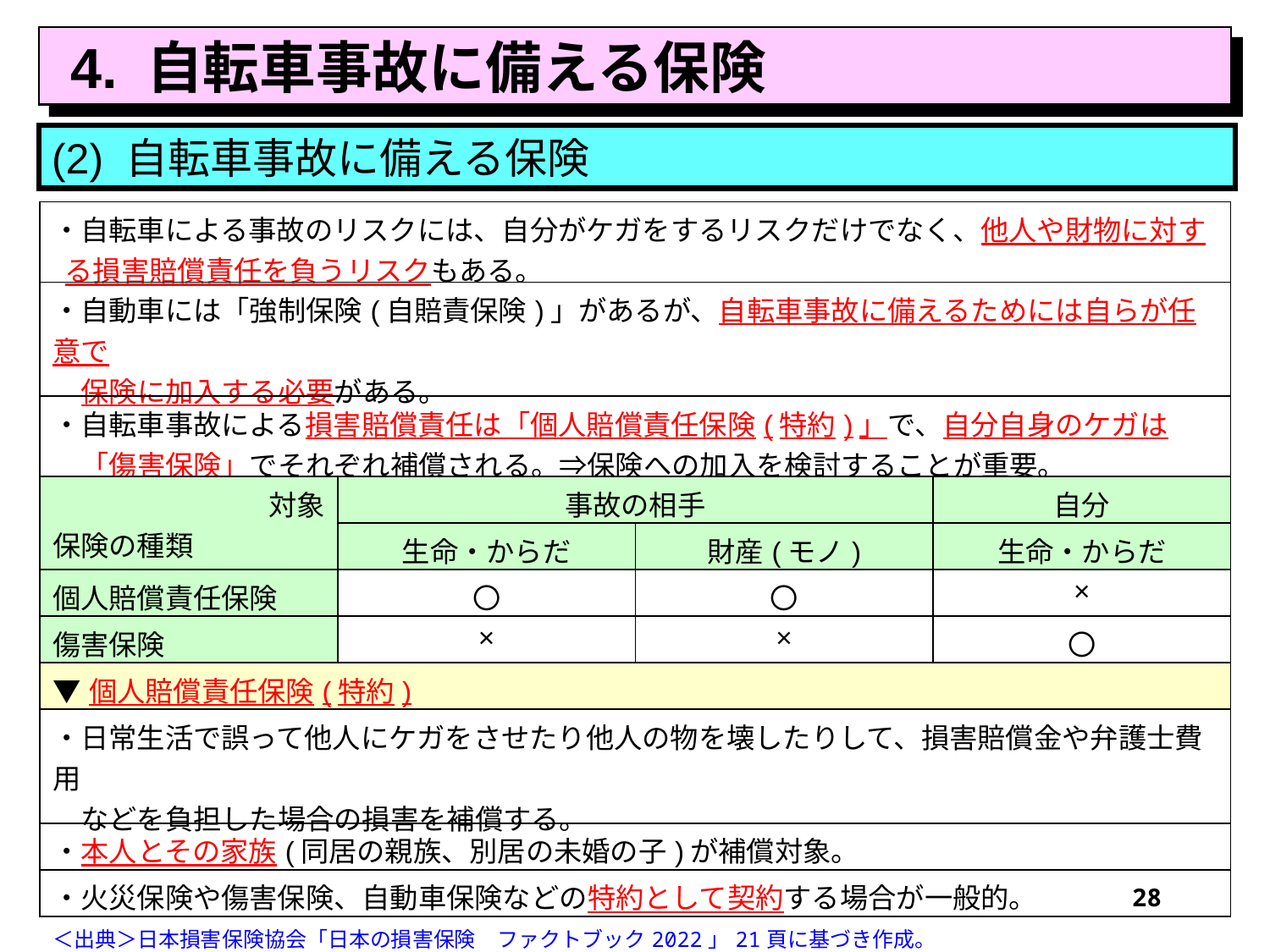

4. 自転車事故に備える保険
(2) 自転車事故に備える保険
| ・自転車による事故のリスクには、自分がケガをするリスクだけでなく、他人や財物に対する損害賠償責任を負うリスクもある。 |  |  |  |
| --- | --- | --- | --- |
| ・自動車には「強制保険(自賠責保険)」があるが、自転車事故に備えるためには自らが任意で 　保険に加入する必要がある。 |  |  |  |
| ・自転車事故による損害賠償責任は「個人賠償責任保険(特約)」で、自分自身のケガは 　「傷害保険」でそれぞれ補償される。⇒保険への加入を検討することが重要。 |  |  |  |
| 対象 保険の種類 | 事故の相手 |  | 自分 |
|  | 生命・からだ | 財産(モノ) | 生命・からだ |
| 個人賠償責任保険 | 〇 | 〇 | × |
| 傷害保険 | × | × | 〇 |
| ▼個人賠償責任保険(特約) |  |  |  |
| ・日常生活で誤って他人にケガをさせたり他人の物を壊したりして、損害賠償金や弁護士費用 　などを負担した場合の損害を補償する。 |  |  |  |
| ・本人とその家族(同居の親族、別居の未婚の子)が補償対象。 |  |  |  |
| ・火災保険や傷害保険、自動車保険などの特約として契約する場合が一般的。 |  |  |  |
| ＜出典＞日本損害保険協会「日本の損害保険　ファクトブック2022」21頁に基づき作成。 |  |  |  |
28